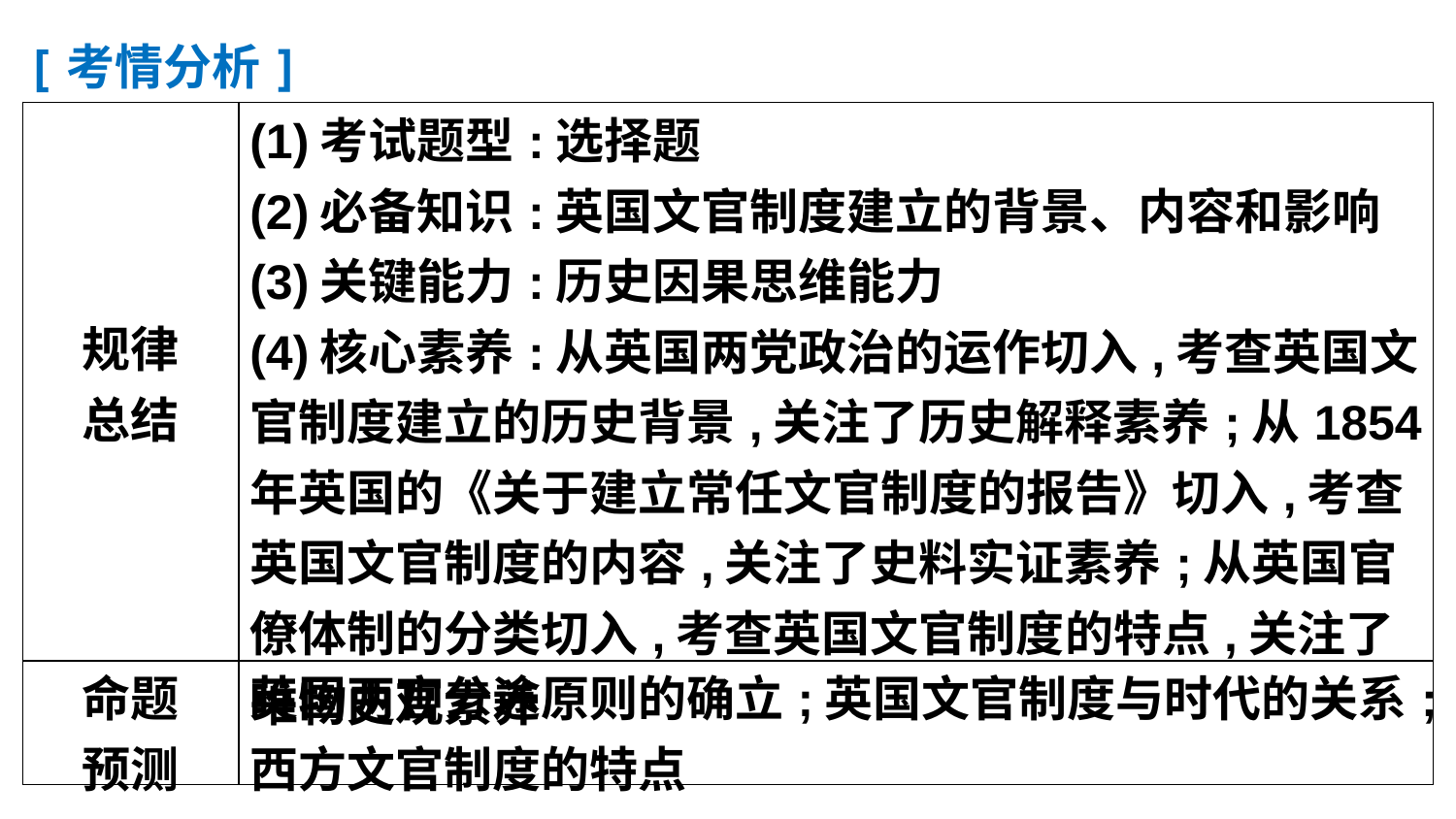

[考情分析]
| 规律 总结 | (1)考试题型:选择题 (2)必备知识:英国文官制度建立的背景、内容和影响 (3)关键能力:历史因果思维能力 (4)核心素养:从英国两党政治的运作切入,考查英国文官制度建立的历史背景,关注了历史解释素养;从1854年英国的《关于建立常任文官制度的报告》切入,考查英国文官制度的内容,关注了史料实证素养;从英国官僚体制的分类切入,考查英国文官制度的特点,关注了唯物史观素养 |
| --- | --- |
| 命题 预测 | 英国两官分途原则的确立;英国文官制度与时代的关系;西方文官制度的特点 |